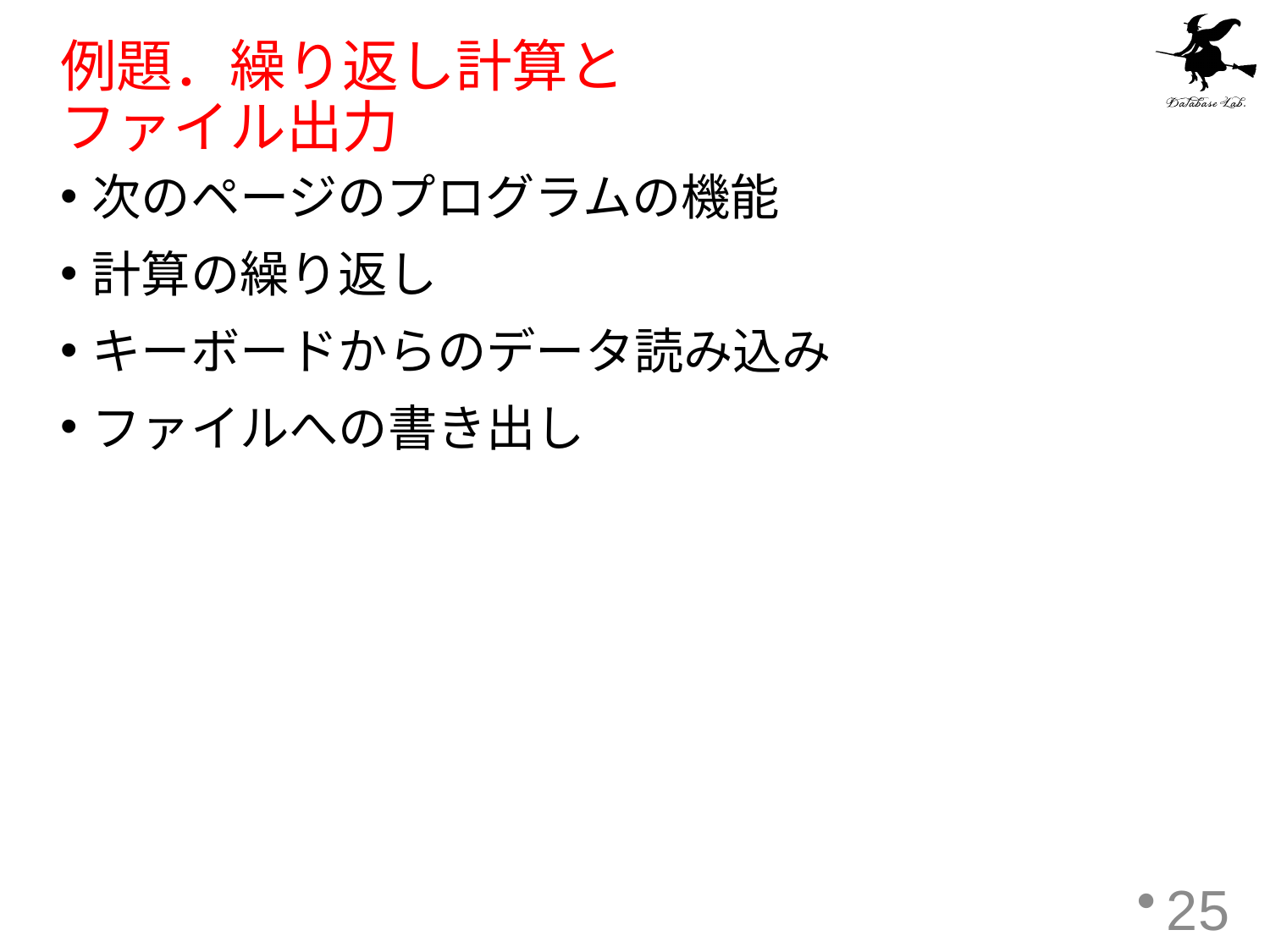

# 例題．繰り返し計算と ファイル出力
次のページのプログラムの機能
計算の繰り返し
キーボードからのデータ読み込み
ファイルへの書き出し
25